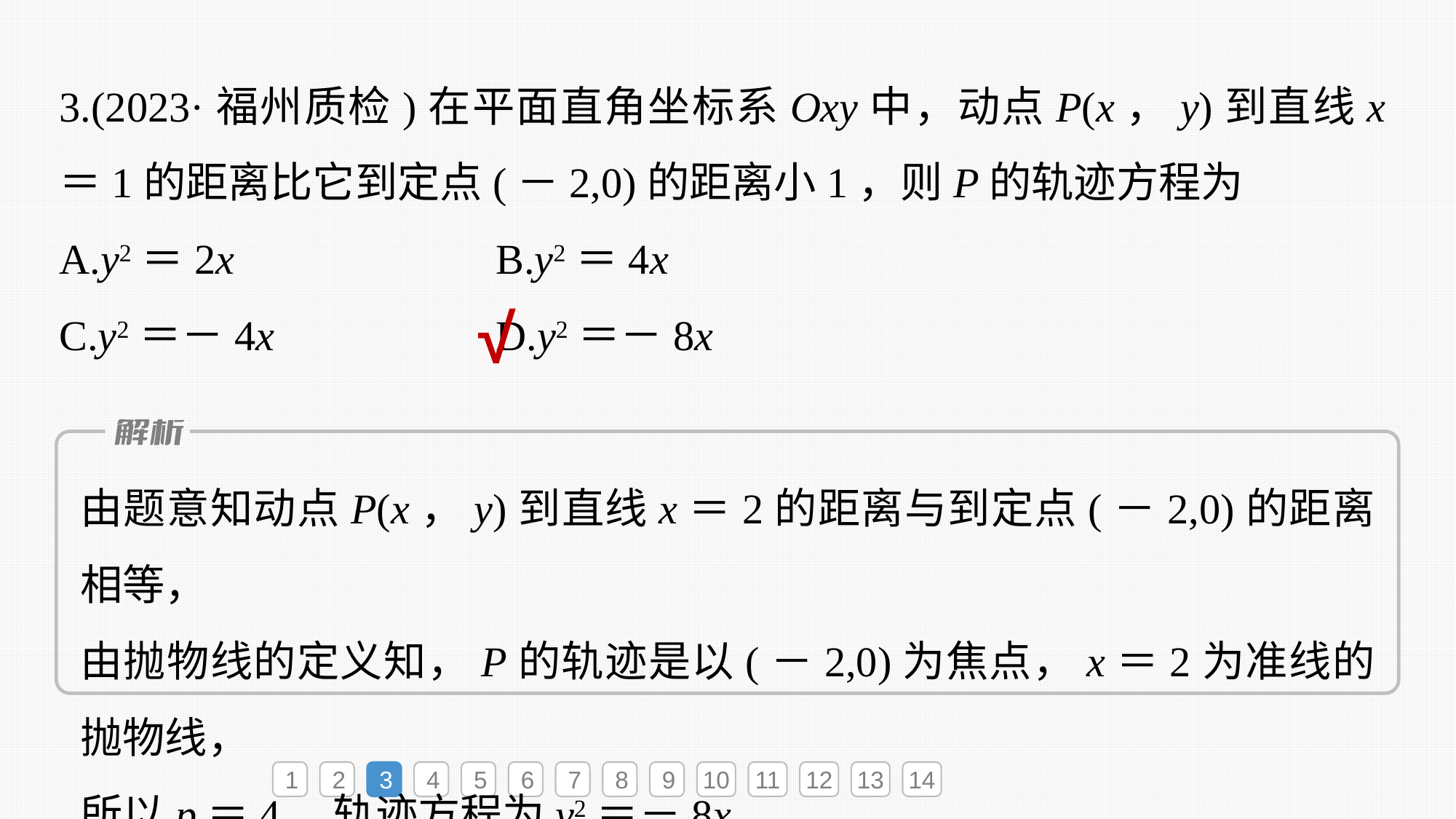

3.(2023·福州质检)在平面直角坐标系Oxy中，动点P(x，y)到直线x＝1的距离比它到定点(－2,0)的距离小1，则P的轨迹方程为
A.y2＝2x  			B.y2＝4x
C.y2＝－4x  			D.y2＝－8x
√

由题意知动点P(x，y)到直线x＝2的距离与到定点(－2,0)的距离相等，
由抛物线的定义知，P的轨迹是以(－2,0)为焦点，x＝2为准线的抛物线，
所以p＝4，轨迹方程为y2＝－8x.
1
2
3
4
5
6
7
8
9
10
11
12
13
14